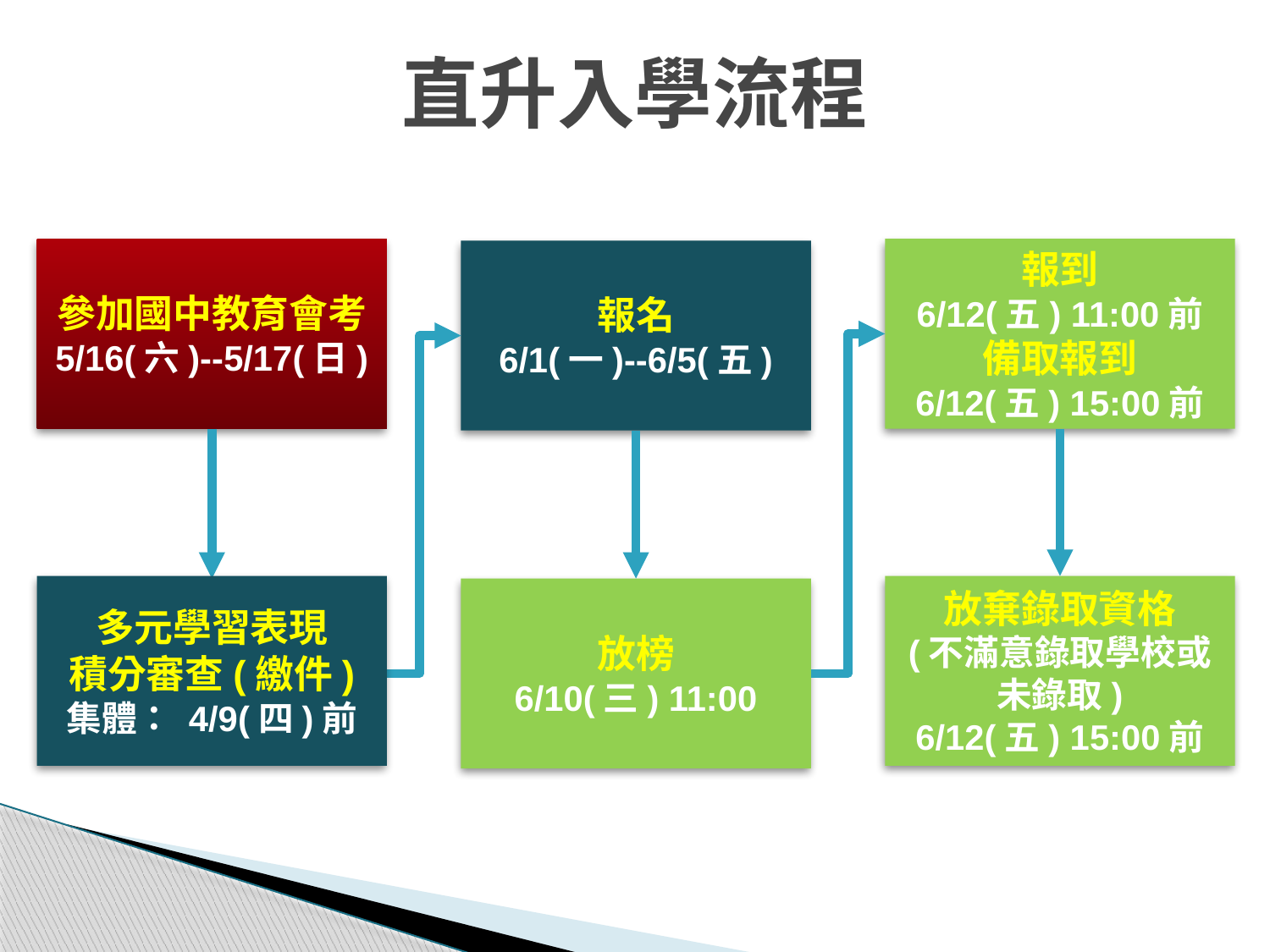

# 直升入學流程
參加國中教育會考
5/16(六)--5/17(日)
報到
6/12(五) 11:00前
備取報到
6/12(五) 15:00前
報名
6/1(一)--6/5(五)
多元學習表現
積分審查(繳件)
集體： 4/9(四)前
放棄錄取資格
(不滿意錄取學校或未錄取)
6/12(五) 15:00前
放榜
6/10(三) 11:00